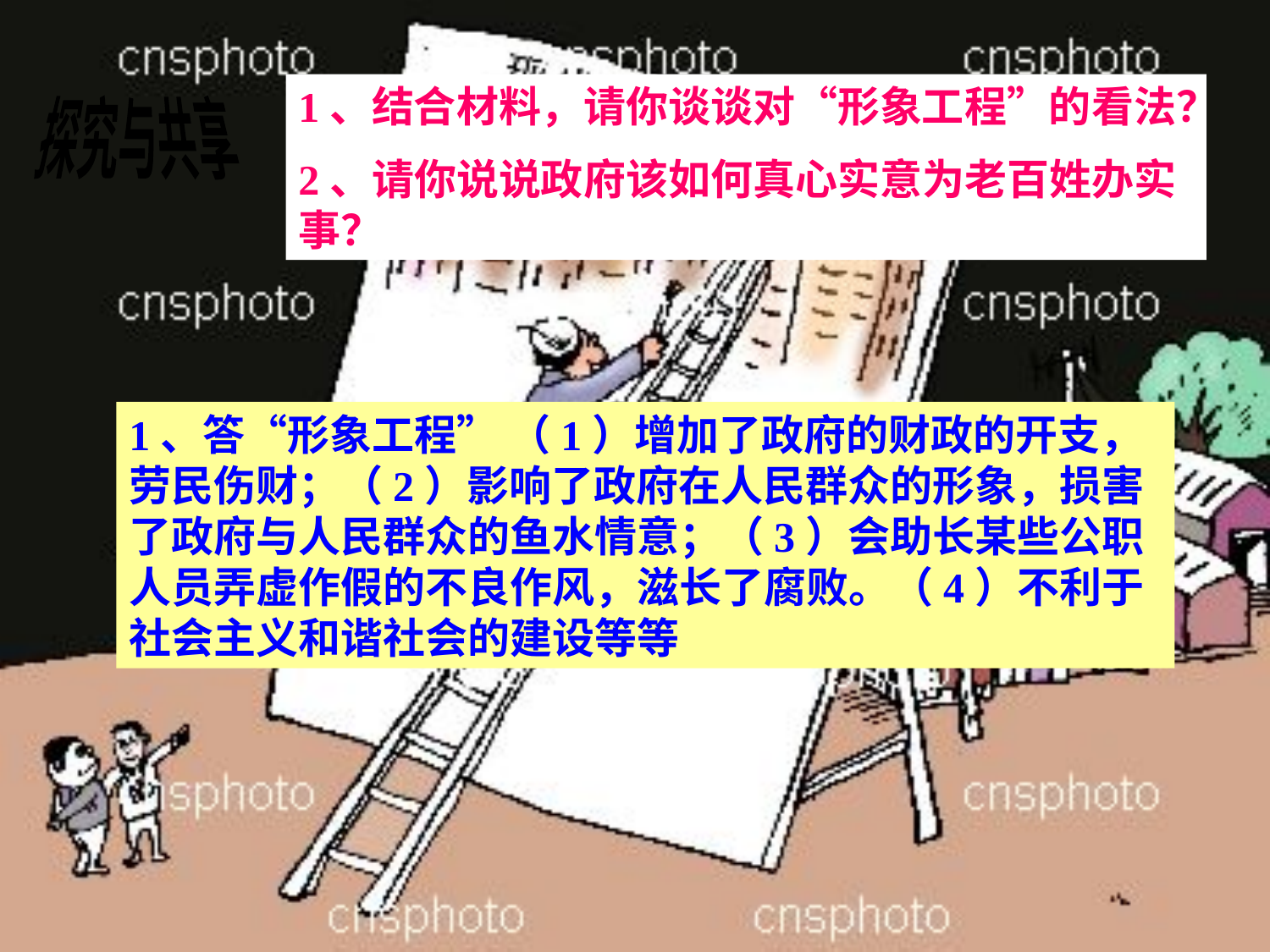

1、结合材料，请你谈谈对“形象工程”的看法？
2、请你说说政府该如何真心实意为老百姓办实事？
探究与共享
1、答“形象工程” （1）增加了政府的财政的开支，劳民伤财；（2）影响了政府在人民群众的形象，损害了政府与人民群众的鱼水情意；（3）会助长某些公职人员弄虚作假的不良作风，滋长了腐败。（4）不利于社会主义和谐社会的建设等等